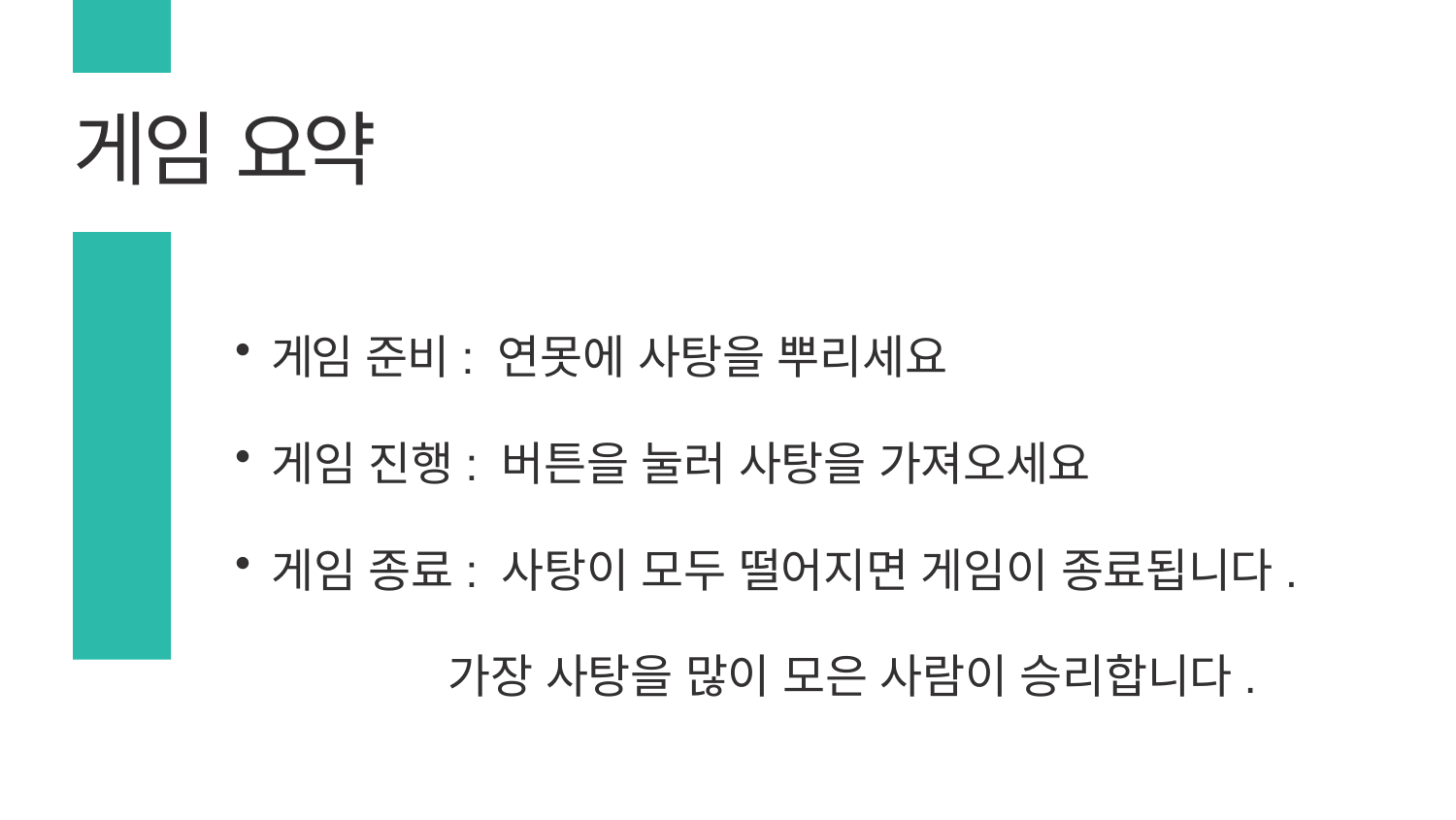

# 게임 요약

게임 준비: 연못에 사탕을 뿌리세요
게임 진행: 버튼을 눌러 사탕을 가져오세요
게임 종료: 사탕이 모두 떨어지면 게임이 종료됩니다.
                가장 사탕을 많이 모은 사람이 승리합니다.